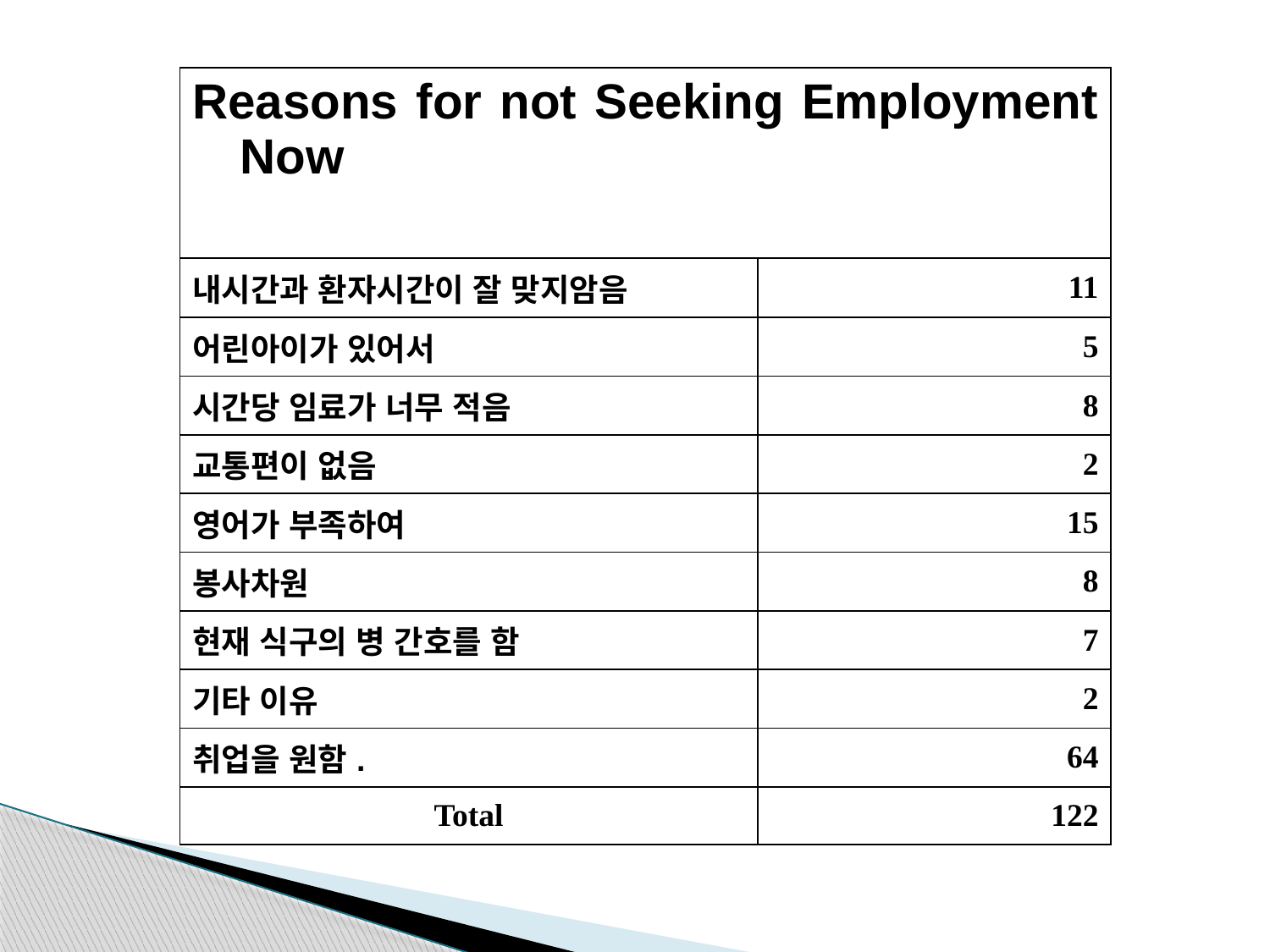

|  |  |  |
| --- | --- | --- |
| Reasons for not Seeking Employment Now |  |  |
|  |  |  |
| 내시간과 환자시간이 잘 맞지암음 | 11 |  |
| 어린아이가 있어서 | 5 |  |
| 시간당 임료가 너무 적음 | 8 |  |
| 교통편이 없음 | 2 |  |
| 영어가 부족하여 | 15 |  |
| 봉사차원 | 8 |  |
| 현재 식구의 병 간호를 함 | 7 |  |
| 기타 이유 | 2 |  |
| 취업을 원함. | 64 |  |
| Total | 122 |  |
#